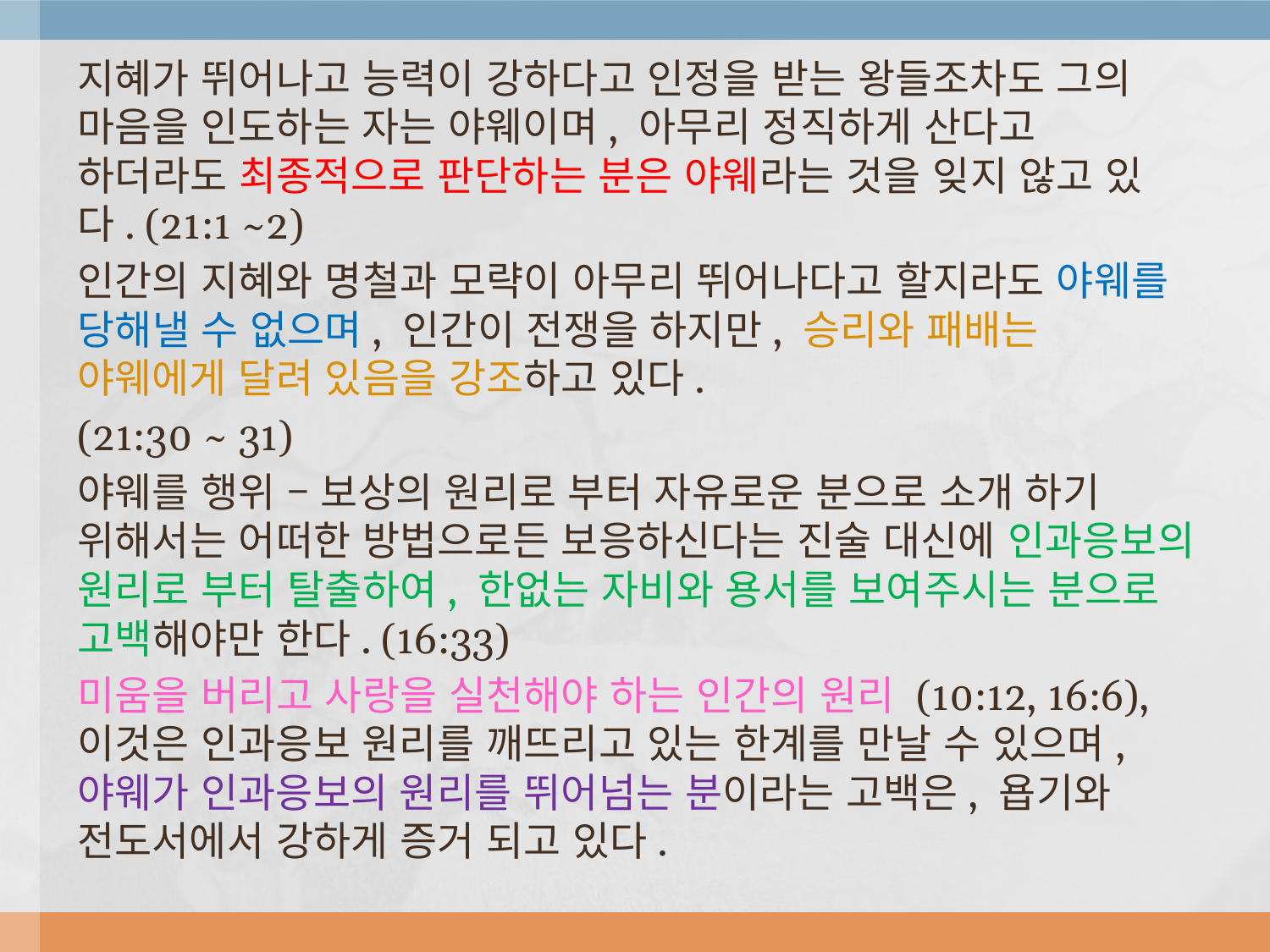

지혜가 뛰어나고 능력이 강하다고 인정을 받는 왕들조차도 그의 마음을 인도하는 자는 야웨이며, 아무리 정직하게 산다고 하더라도 최종적으로 판단하는 분은 야웨라는 것을 잊지 않고 있다. (21:1 ~2)
인간의 지혜와 명철과 모략이 아무리 뛰어나다고 할지라도 야웨를 당해낼 수 없으며, 인간이 전쟁을 하지만, 승리와 패배는 야웨에게 달려 있음을 강조하고 있다.
(21:30 ~ 31)
야웨를 행위 – 보상의 원리로 부터 자유로운 분으로 소개 하기 위해서는 어떠한 방법으로든 보응하신다는 진술 대신에 인과응보의 원리로 부터 탈출하여, 한없는 자비와 용서를 보여주시는 분으로 고백해야만 한다. (16:33)
미움을 버리고 사랑을 실천해야 하는 인간의 원리 (10:12, 16:6), 이것은 인과응보 원리를 깨뜨리고 있는 한계를 만날 수 있으며, 야웨가 인과응보의 원리를 뛰어넘는 분이라는 고백은, 욥기와 전도서에서 강하게 증거 되고 있다.